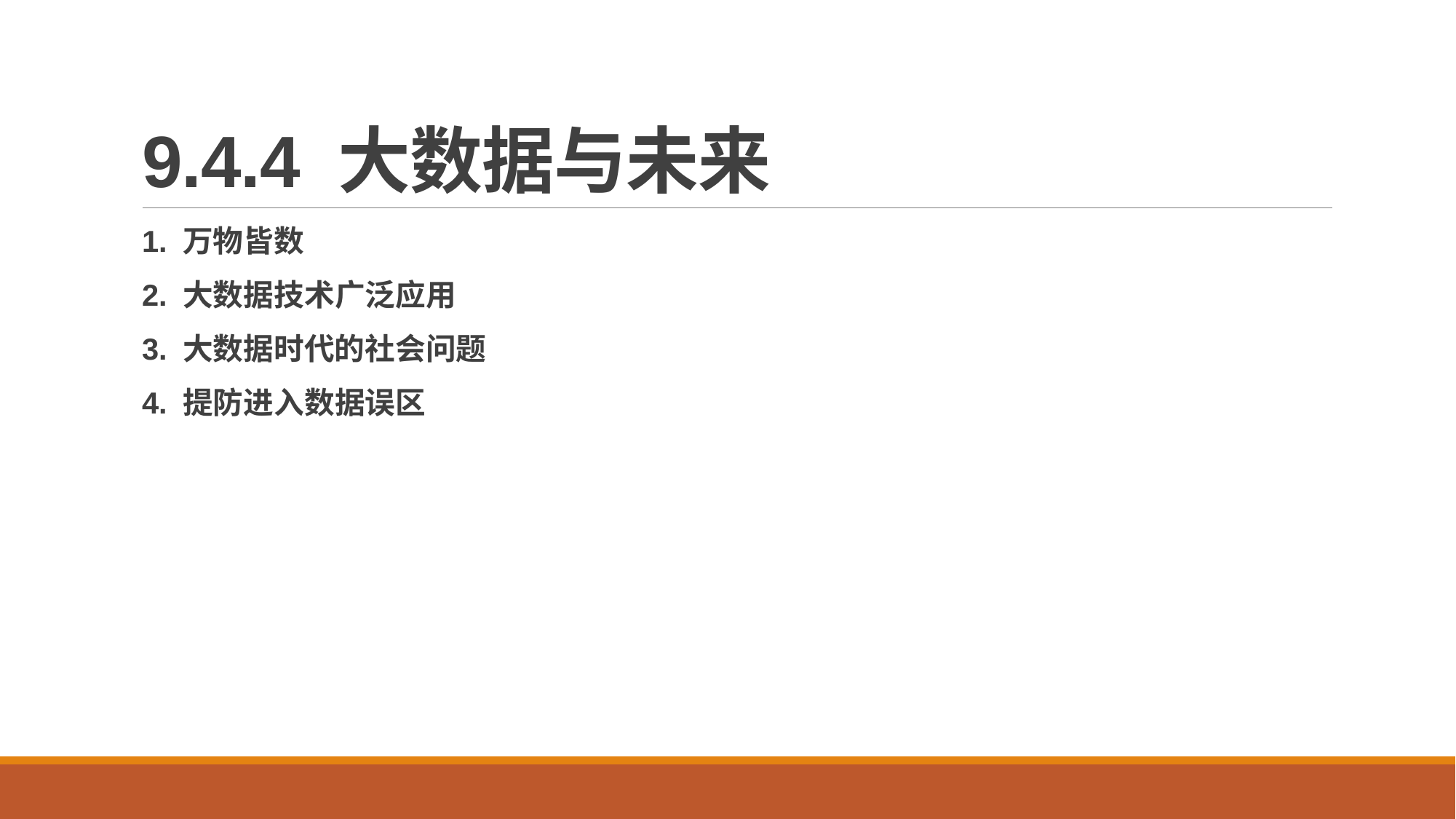

# 9.4.4 大数据与未来
1. 万物皆数
2. 大数据技术广泛应用
3. 大数据时代的社会问题
4. 提防进入数据误区